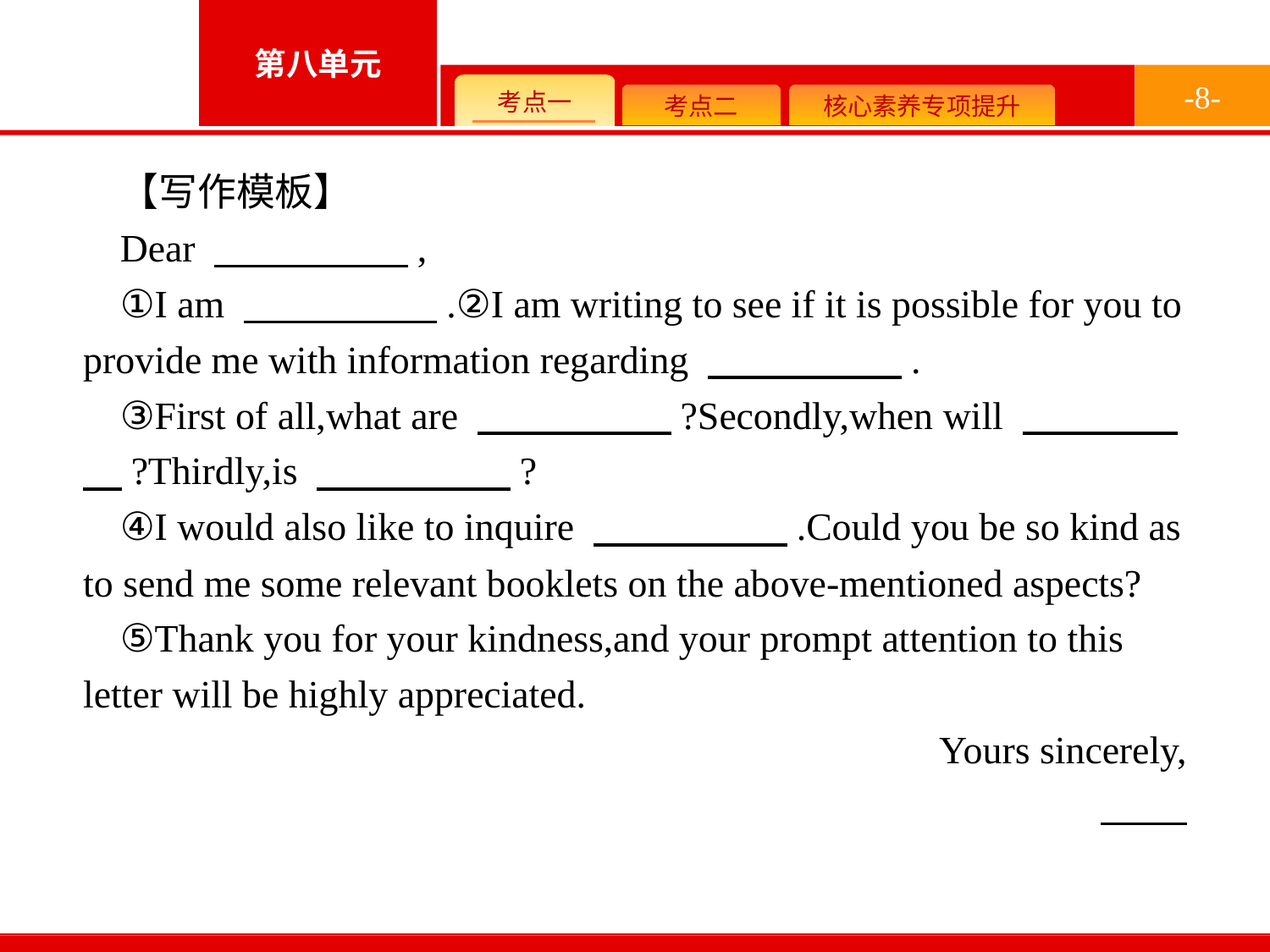

-8-
【写作模板】
Dear 　　　　　,
①I am 　　　　　.②I am writing to see if it is possible for you to provide me with information regarding 　　　　　.
③First of all,what are 　　　　　?Secondly,when will 　　　　　?Thirdly,is 　　　　　?
④I would also like to inquire 　　　　　.Could you be so kind as to send me some relevant booklets on the above-mentioned aspects?
⑤Thank you for your kindness,and your prompt attention to this letter will be highly appreciated.
Yours sincerely,